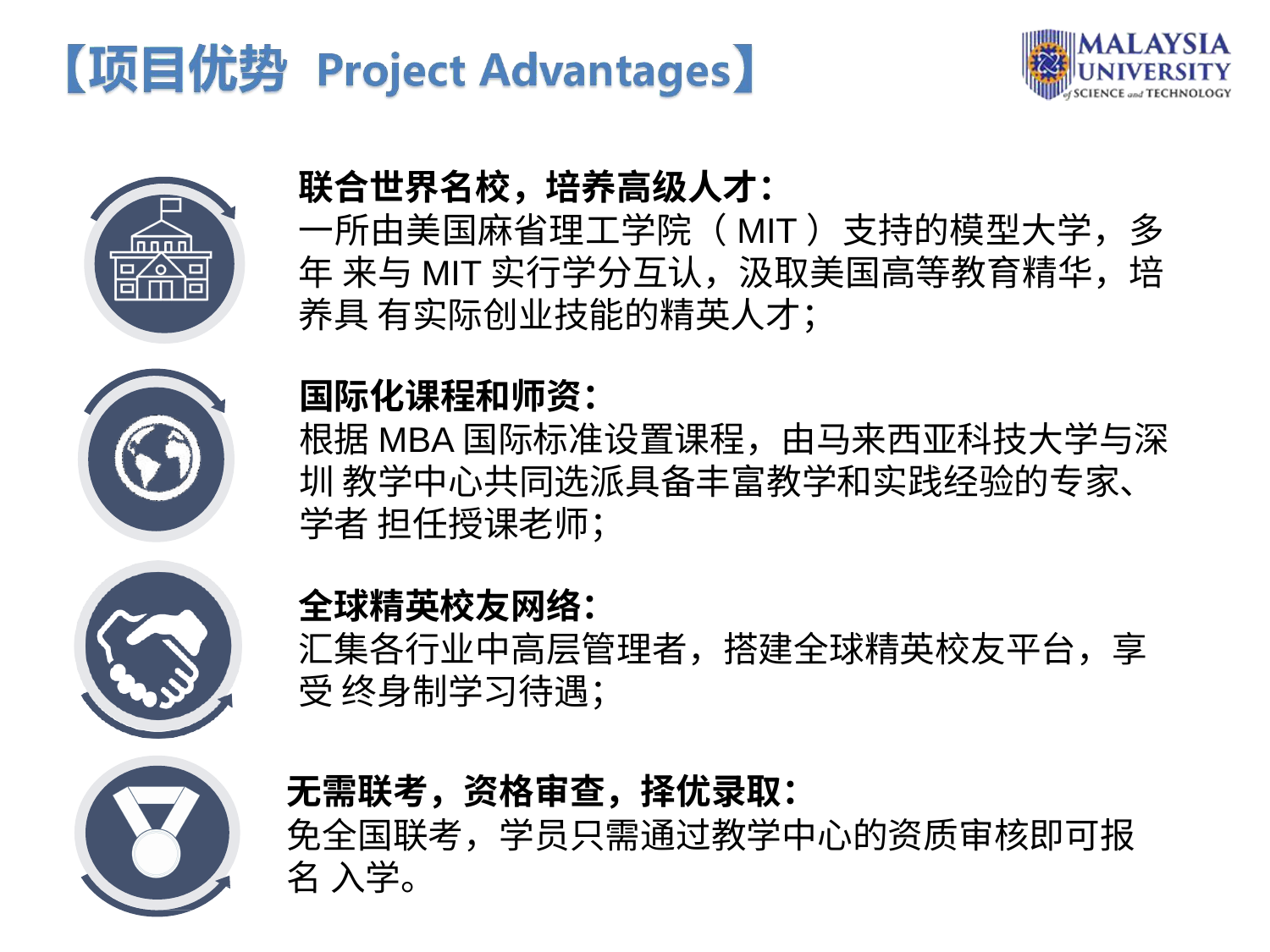

联合世界名校，培养高级人才：
一所由美国麻省理工学院（MIT）支持的模型大学，多年 来与MIT实行学分互认，汲取美国高等教育精华，培养具 有实际创业技能的精英人才；

国际化课程和师资：
根据MBA国际标准设置课程，由马来西亚科技大学与深圳 教学中心共同选派具备丰富教学和实践经验的专家、学者 担任授课老师；

全球精英校友网络：
汇集各行业中高层管理者，搭建全球精英校友平台，享受 终身制学习待遇；

无需联考，资格审查，择优录取：
免全国联考，学员只需通过教学中心的资质审核即可报名 入学。